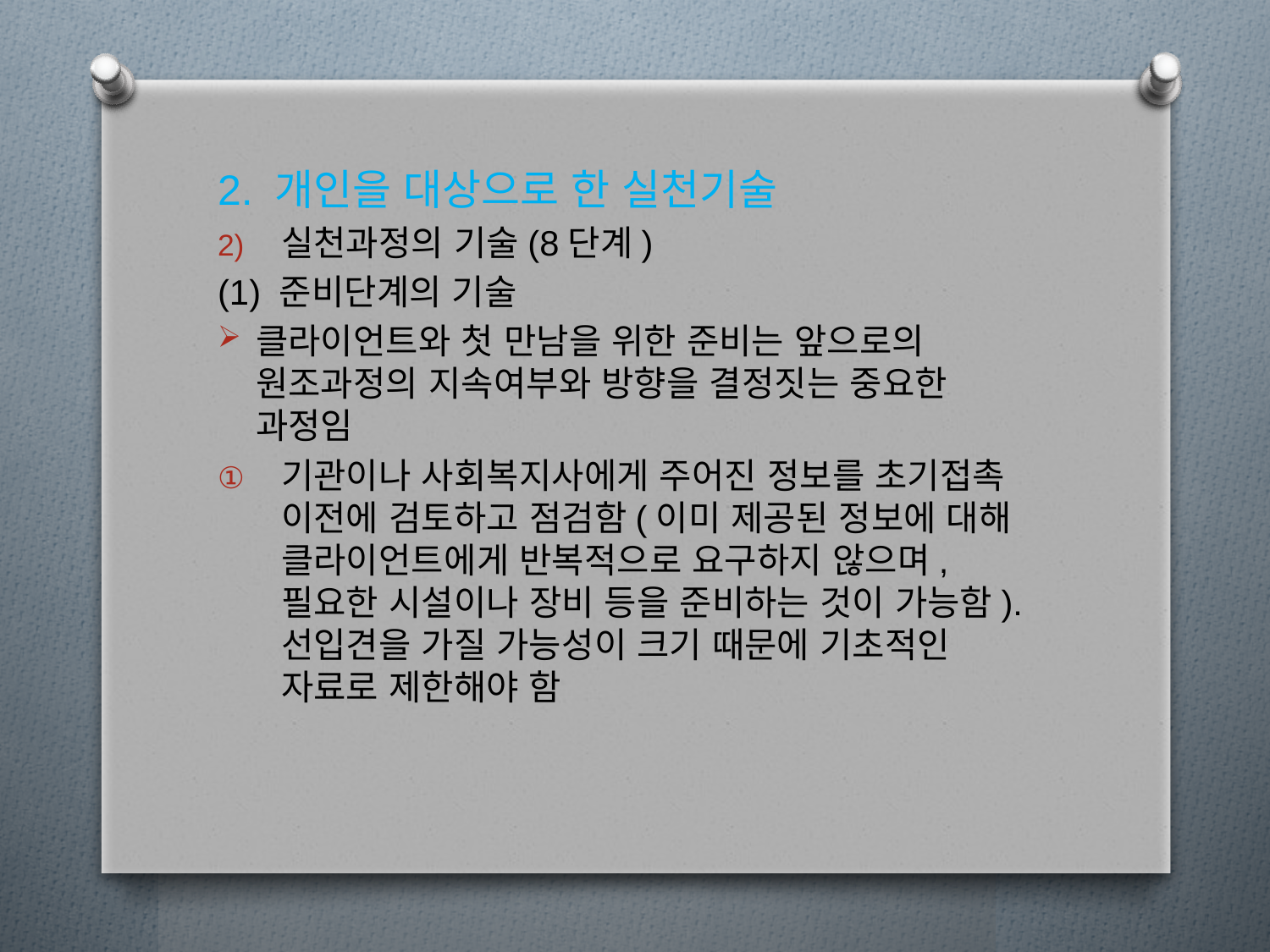

2. 개인을 대상으로 한 실천기술
실천과정의 기술(8단계)
(1) 준비단계의 기술
클라이언트와 첫 만남을 위한 준비는 앞으로의 원조과정의 지속여부와 방향을 결정짓는 중요한 과정임
기관이나 사회복지사에게 주어진 정보를 초기접촉 이전에 검토하고 점검함(이미 제공된 정보에 대해 클라이언트에게 반복적으로 요구하지 않으며, 필요한 시설이나 장비 등을 준비하는 것이 가능함). 선입견을 가질 가능성이 크기 때문에 기초적인 자료로 제한해야 함